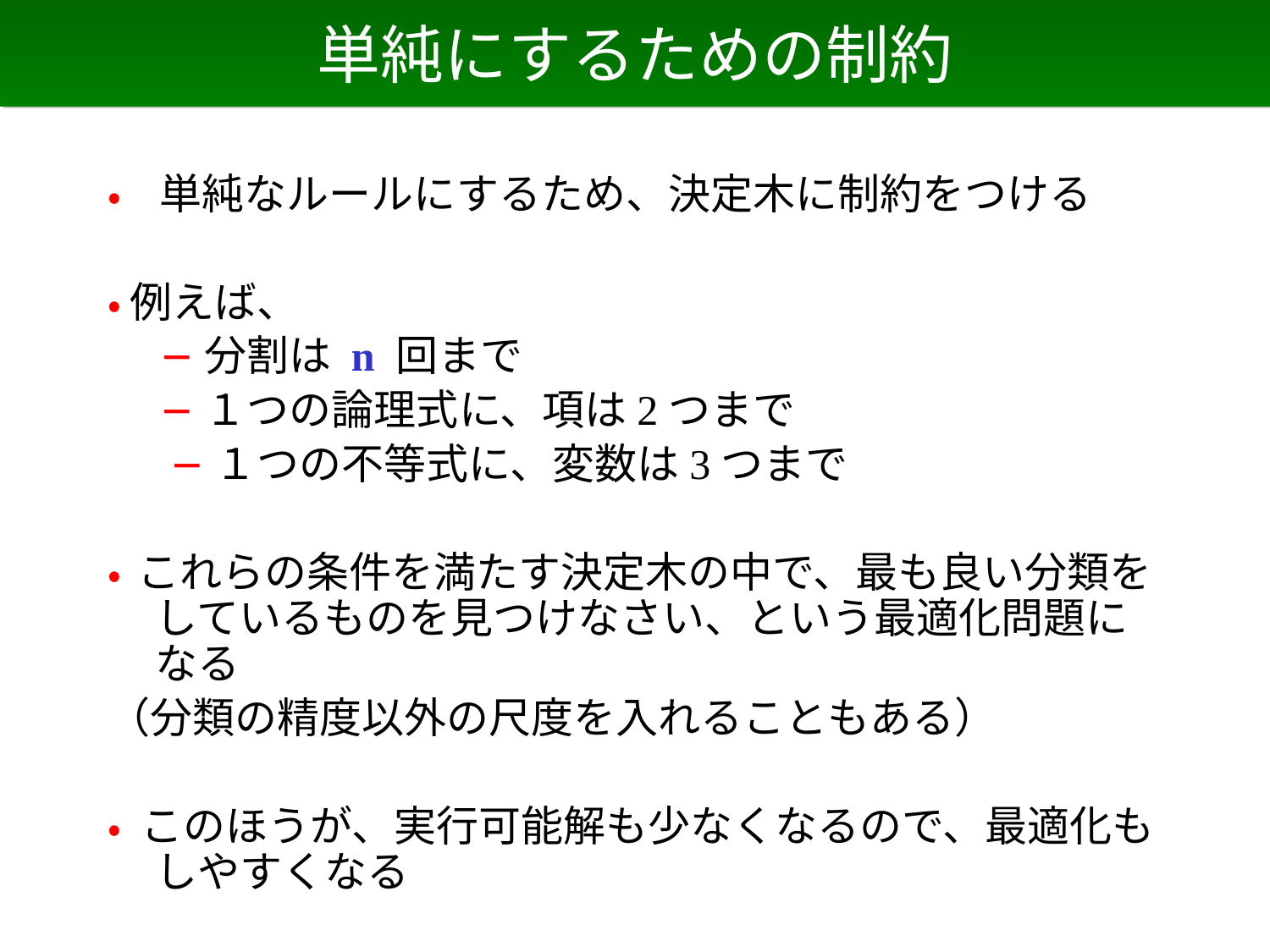

# 単純にするための制約
• 単純なルールにするため、決定木に制約をつける

•例えば、
　 － 分割は n 回まで
　 － １つの論理式に、項は2つまで
 　－ １つの不等式に、変数は3つまで

• これらの条件を満たす決定木の中で、最も良い分類をしているものを見つけなさい、という最適化問題になる
（分類の精度以外の尺度を入れることもある）

• このほうが、実行可能解も少なくなるので、最適化もしやすくなる